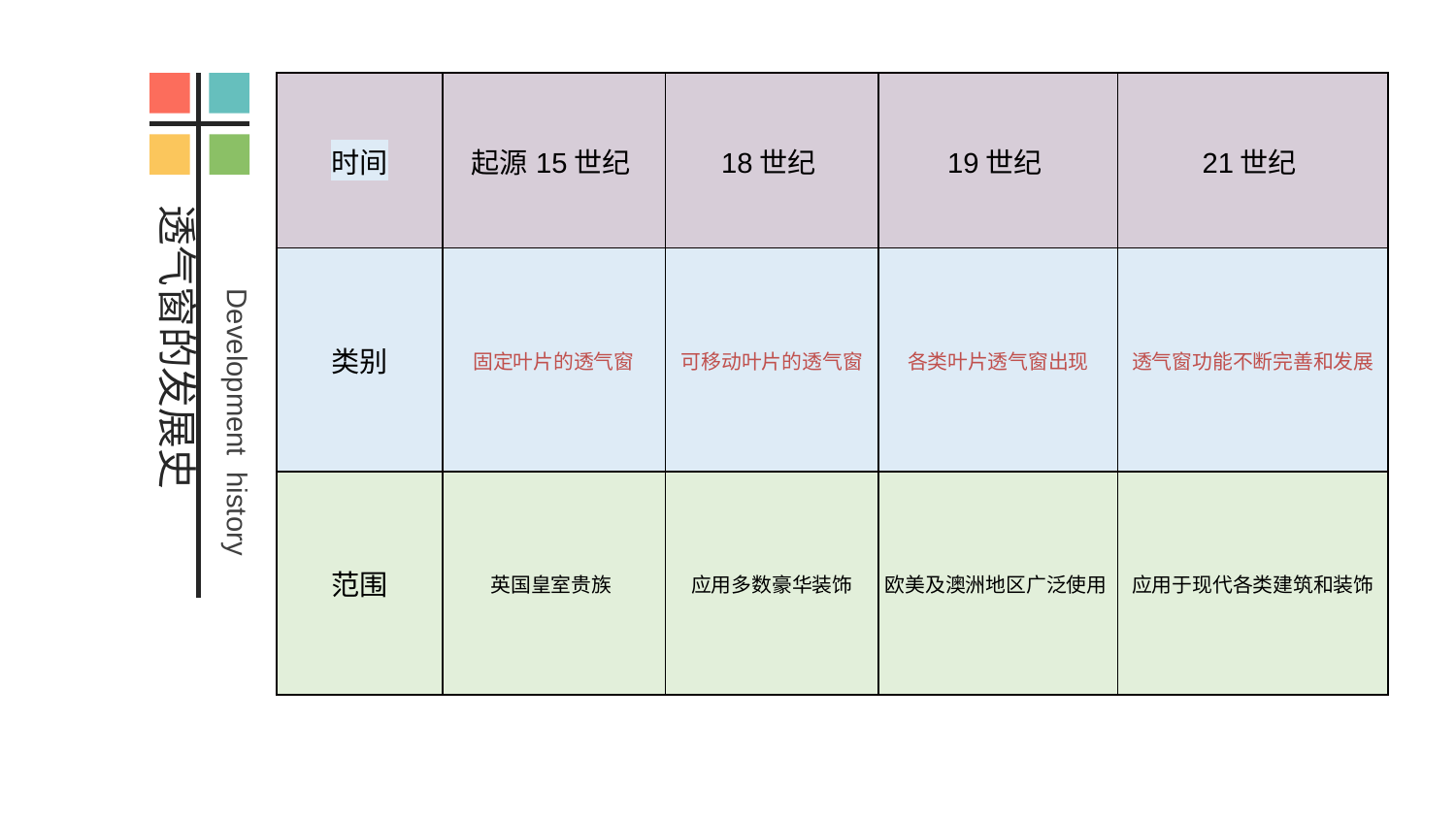

| 时间 | 起源15世纪 | 18世纪 | 19世纪 | 21世纪 |
| --- | --- | --- | --- | --- |
| 类别 | 固定叶片的透气窗 | 可移动叶片的透气窗 | 各类叶片透气窗出现 | 透气窗功能不断完善和发展 |
| 范围 | 英国皇室贵族 | 应用多数豪华装饰 | 欧美及澳洲地区广泛使用 | 应用于现代各类建筑和装饰 |

透气窗的发展史
Development  history